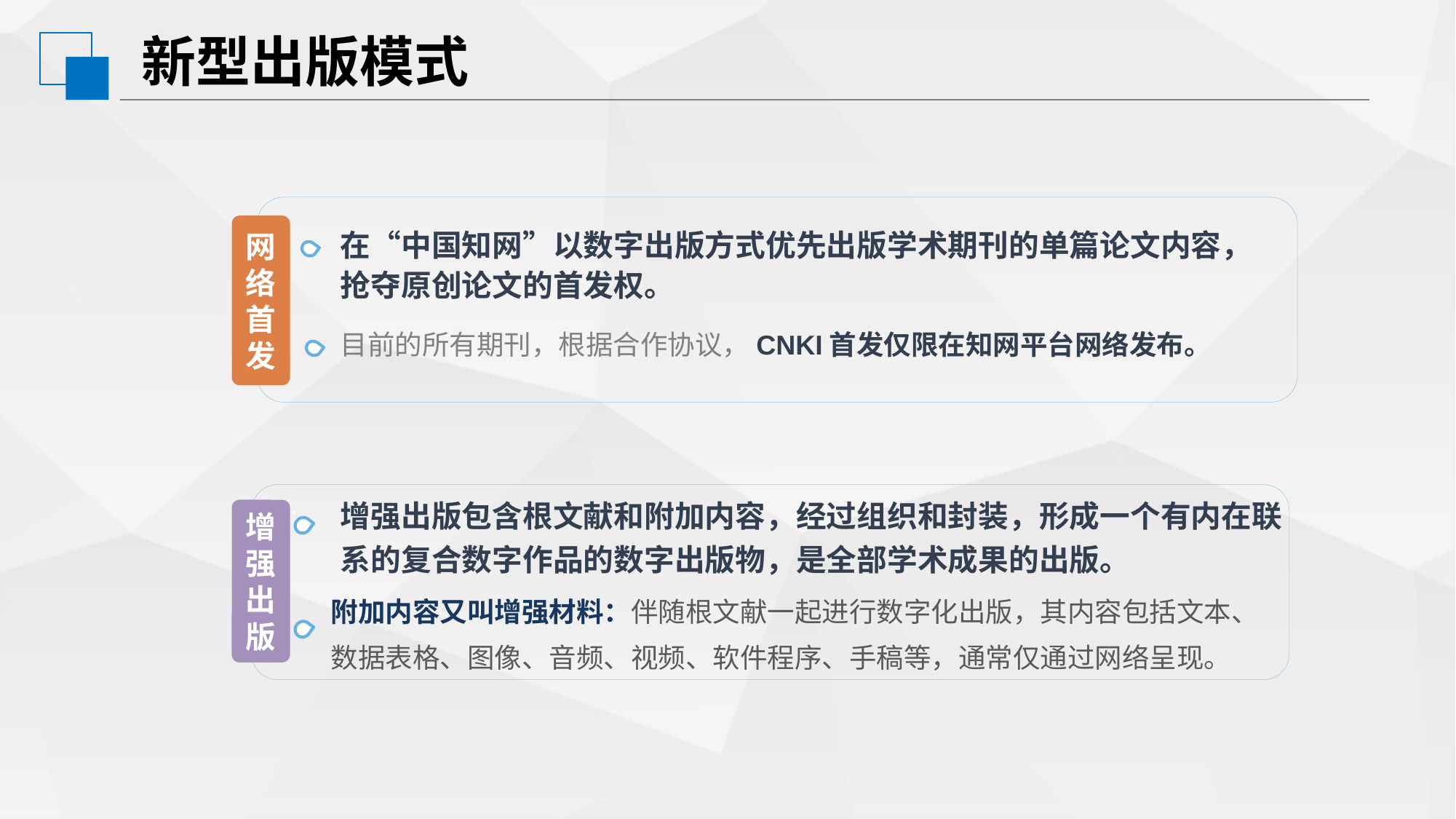

新型出版模式

在“中国知网”以数字出版方式优先出版学术期刊的单篇论文内容，抢夺原创论文的首发权。

目前的所有期刊，根据合作协议，CNKI首发仅限在知网平台网络发布。

网络
首发
；
增强出版包含根文献和附加内容，经过组织和封装，形成一个有内在联系的复合数字作品的数字出版物，是全部学术成果的出版。

附加内容又叫增强材料：伴随根文献一起进行数字化出版，其内容包括文本、数据表格、图像、音频、视频、软件程序、手稿等，通常仅通过网络呈现。

增强出版